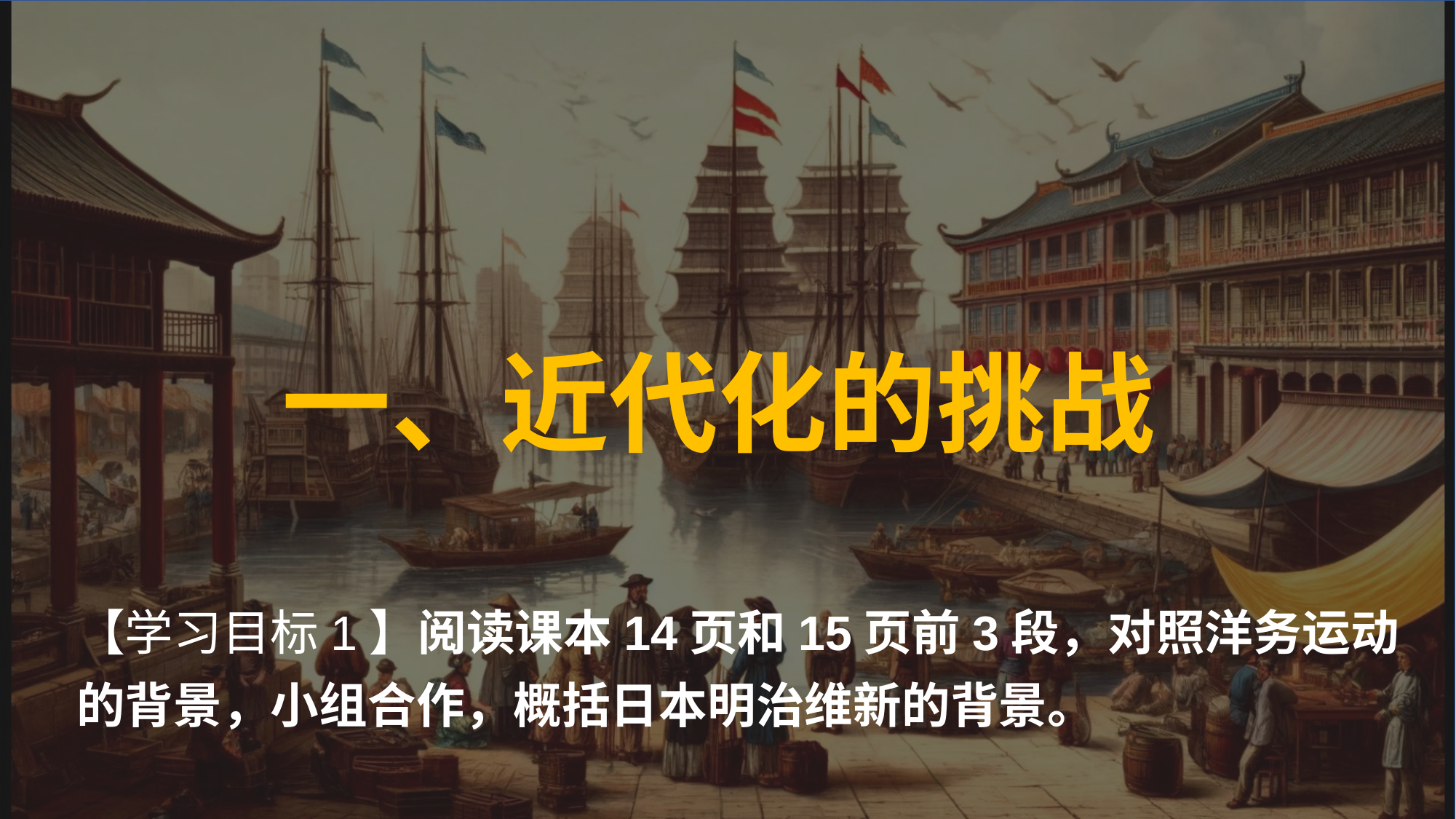

一、近代化的挑战
【学习目标1】阅读课本14页和15页前3段，对照洋务运动的背景，小组合作，概括日本明治维新的背景。